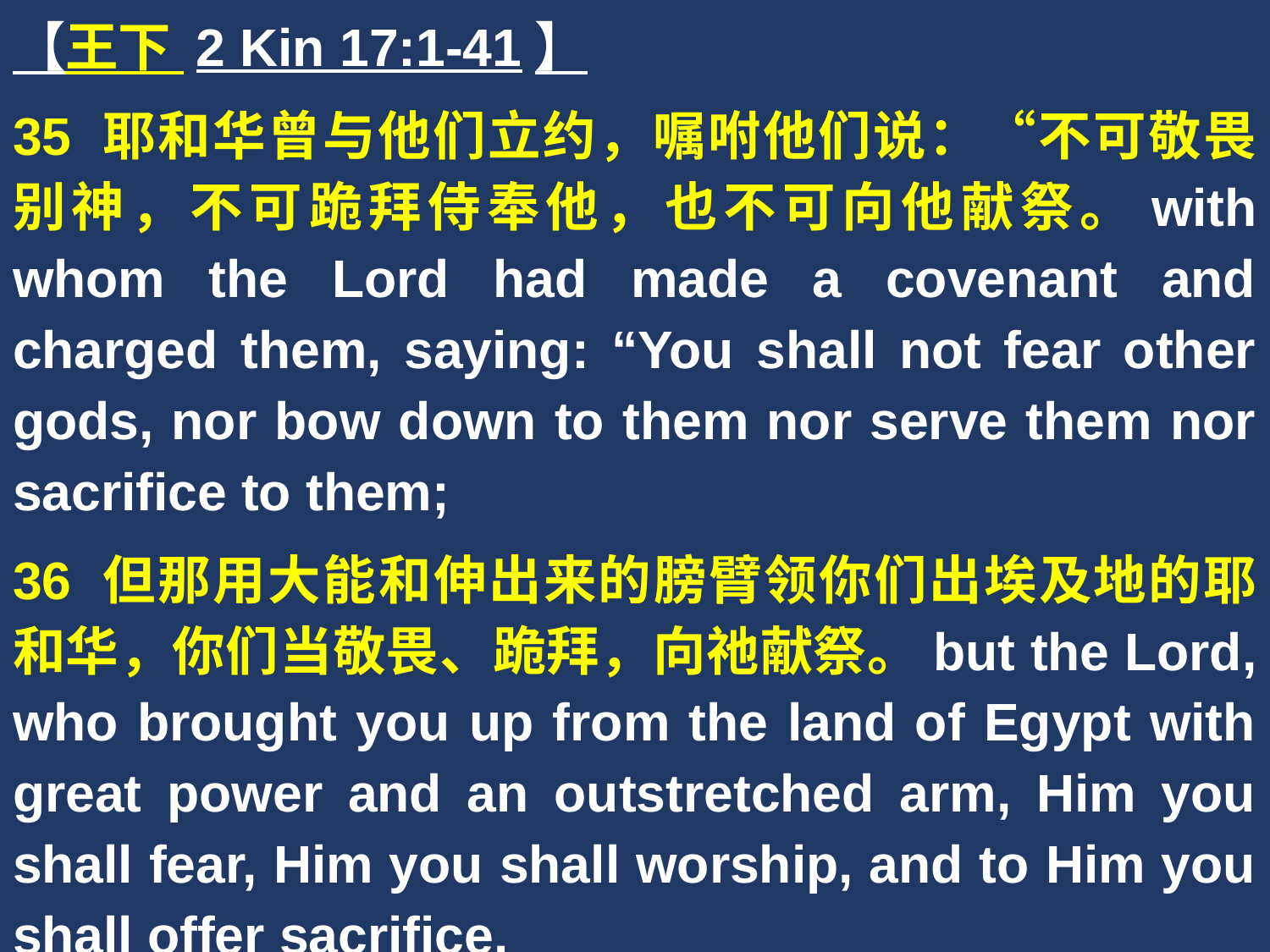

【王下 2 Kin 17:1-41】
35 耶和华曾与他们立约，嘱咐他们说：“不可敬畏别神，不可跪拜侍奉他，也不可向他献祭。with whom the Lord had made a covenant and charged them, saying: “You shall not fear other gods, nor bow down to them nor serve them nor sacrifice to them;
36 但那用大能和伸出来的膀臂领你们出埃及地的耶和华，你们当敬畏、跪拜，向祂献祭。but the Lord, who brought you up from the land of Egypt with great power and an outstretched arm, Him you shall fear, Him you shall worship, and to Him you shall offer sacrifice.